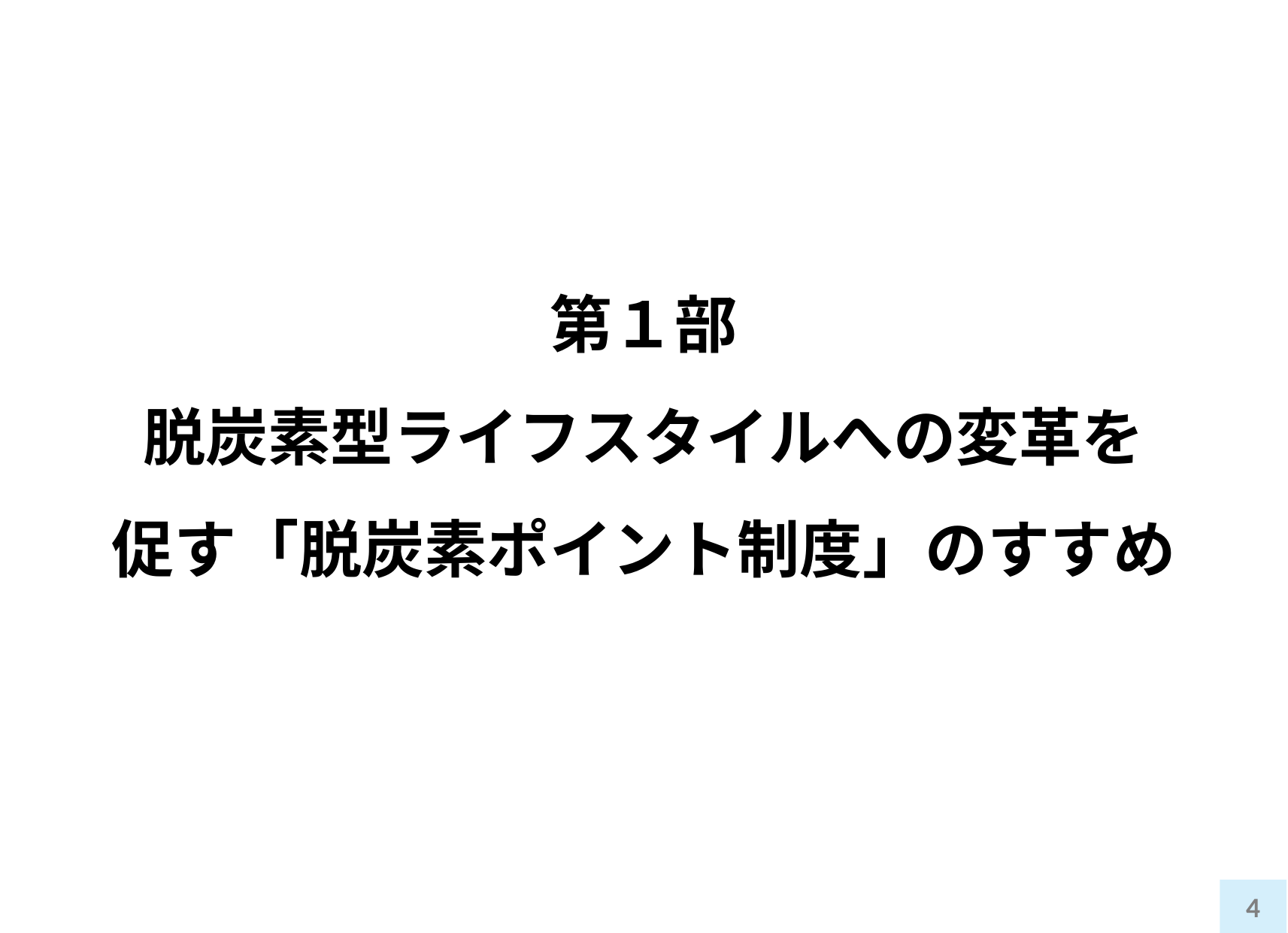

第１部
脱炭素型ライフスタイルへの変革を
促す「脱炭素ポイント制度」のすすめ
4